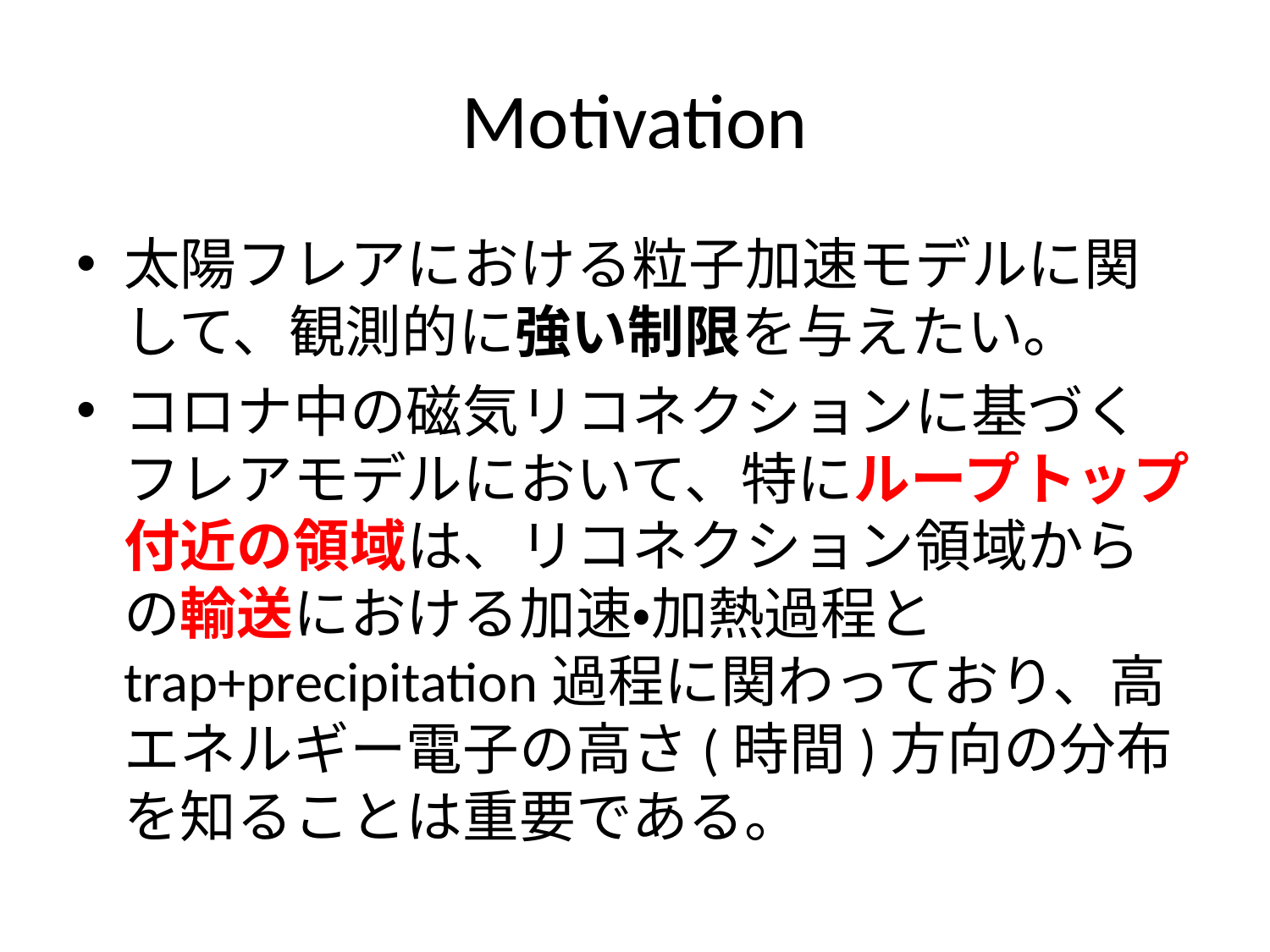

# Motivation
太陽フレアにおける粒子加速モデルに関して、観測的に強い制限を与えたい。
コロナ中の磁気リコネクションに基づくフレアモデルにおいて、特にループトップ付近の領域は、リコネクション領域からの輸送における加速・加熱過程とtrap+precipitation過程に関わっており、高エネルギー電子の高さ(時間)方向の分布を知ることは重要である。